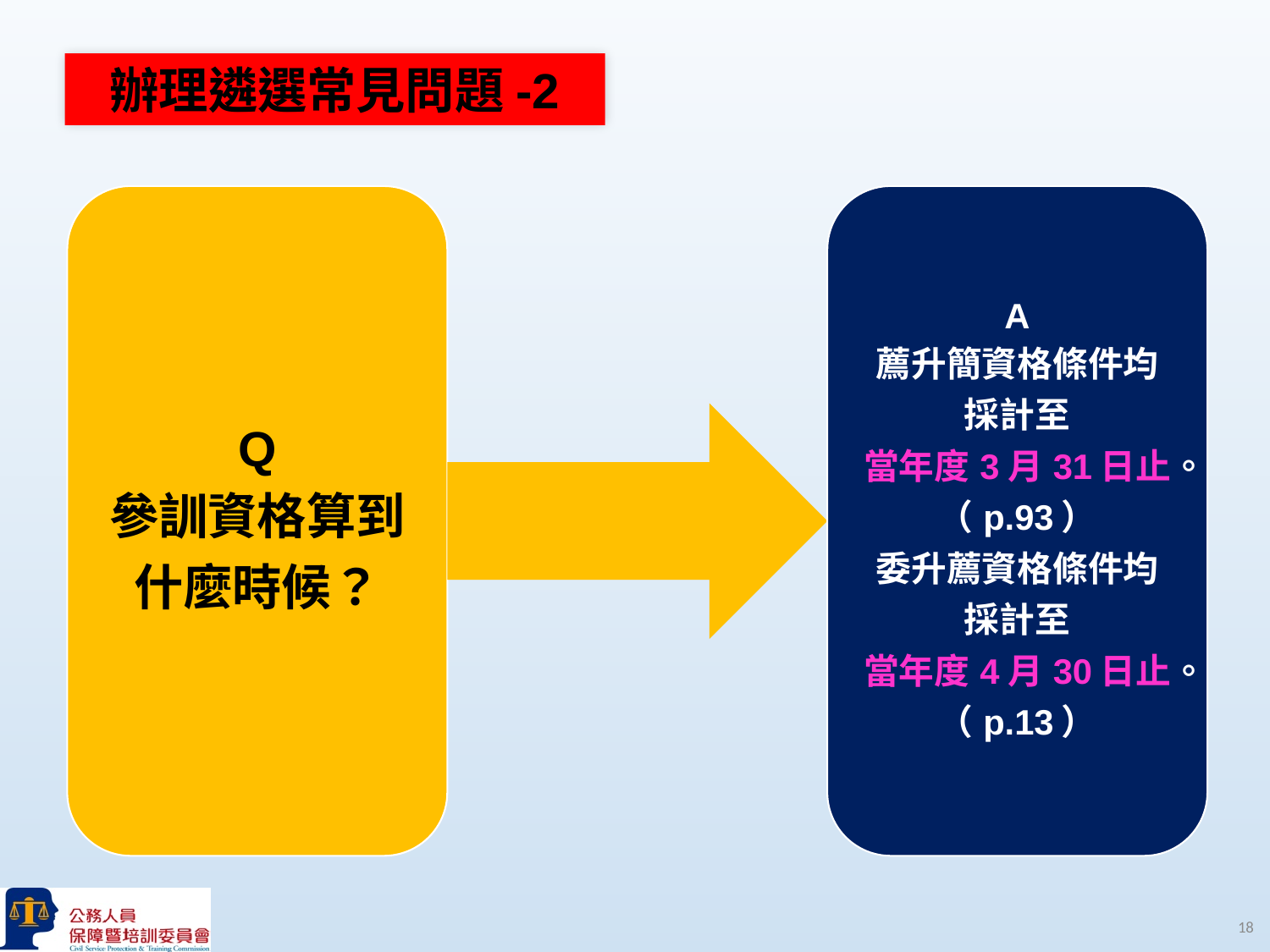

辦理遴選常見問題-2
Q
參訓資格算到什麼時候？
A
薦升簡資格條件均採計至
當年度3月31日止。（p.93）
委升薦資格條件均採計至
當年度4月30日止。（p.13）
18